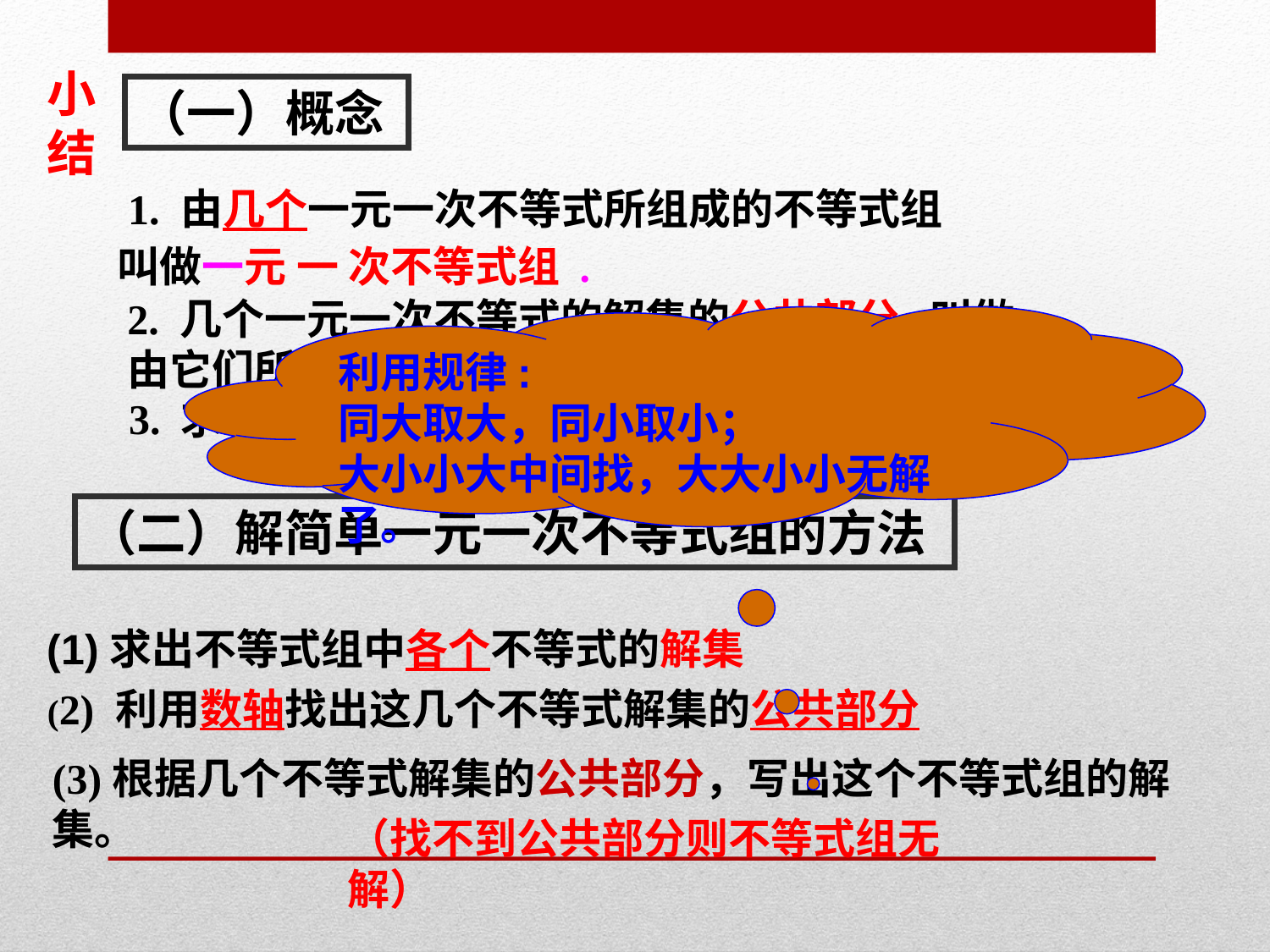

小结
（一）概念
 1. 由几个一元一次不等式所组成的不等式组叫做一元 一 次不等式组 .
2. 几个一元一次不等式的解集的公共部分,叫做由它们所组成的一元一次不等式组的解集.
利用规律:
同大取大，同小取小；
大小小大中间找，大大小小无解了。
  3. 求不等式组的解集的过程,叫做解不等式组.
（二）解简单一元一次不等式组的方法

(1)求出不等式组中各个不等式的解集
(2) 利用数轴找出这几个不等式解集的公共部分
(3)根据几个不等式解集的公共部分，写出这个不等式组的解集。
（找不到公共部分则不等式组无解）